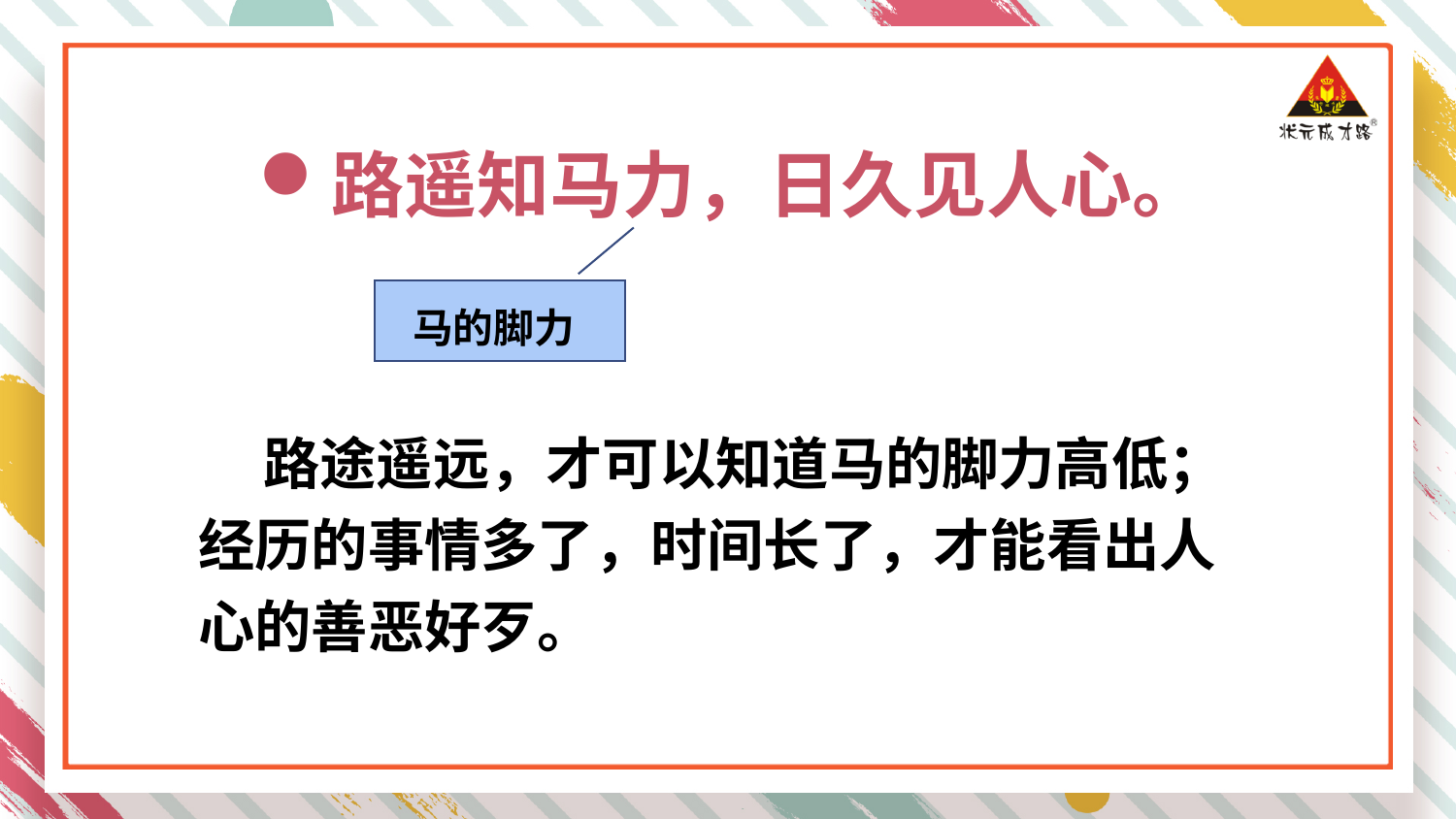

路遥知马力，日久见人心。

马的脚力
    路途遥远，才可以知道马的脚力高低；经历的事情多了，时间长了，才能看出人心的善恶好歹。